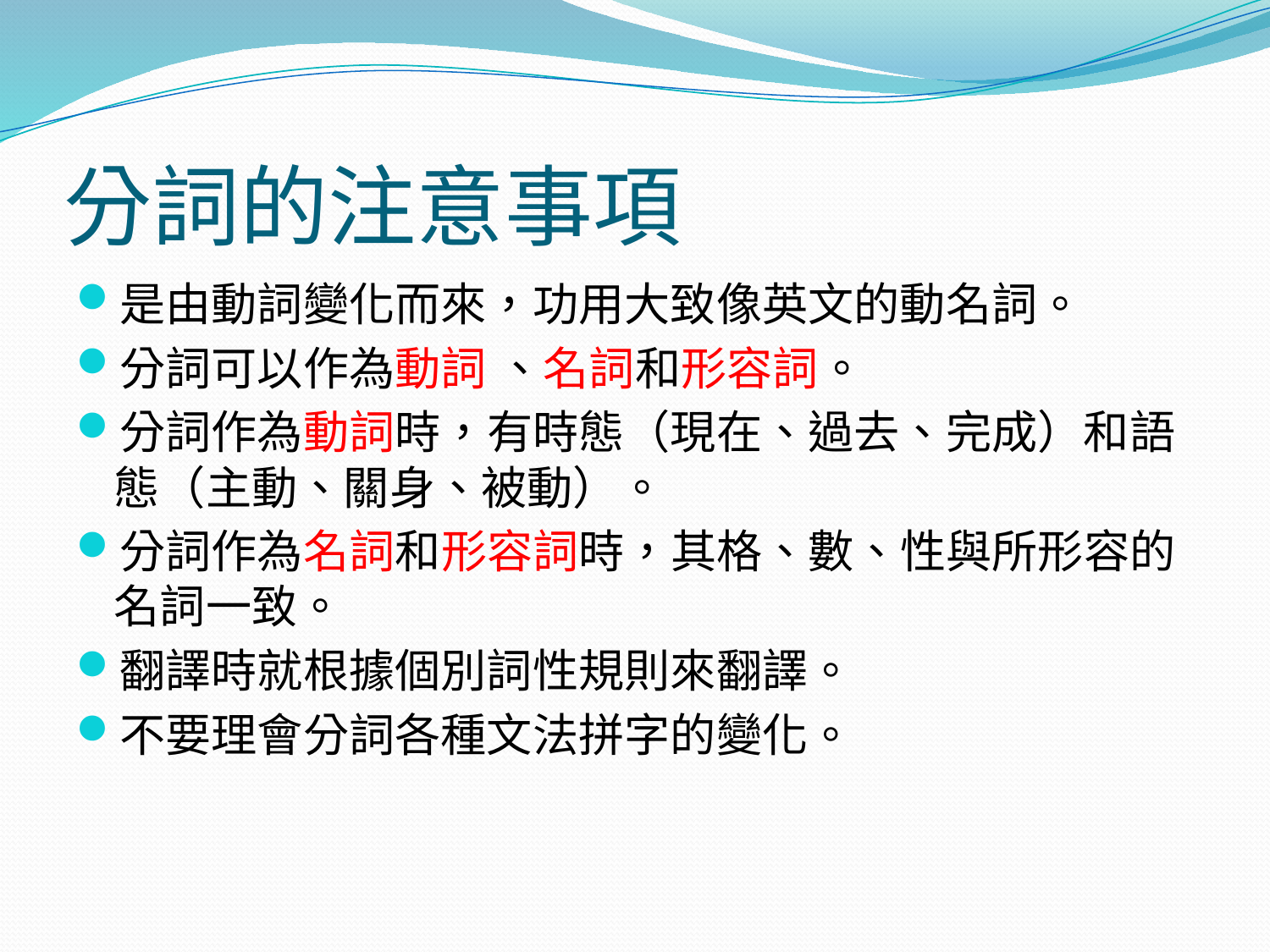

# 分詞的注意事項
是由動詞變化而來，功用大致像英文的動名詞。
分詞可以作為動詞 、名詞和形容詞。
分詞作為動詞時，有時態（現在、過去、完成）和語態（主動、關身、被動）。
分詞作為名詞和形容詞時，其格、數、性與所形容的名詞一致。
翻譯時就根據個別詞性規則來翻譯。
不要理會分詞各種文法拼字的變化。